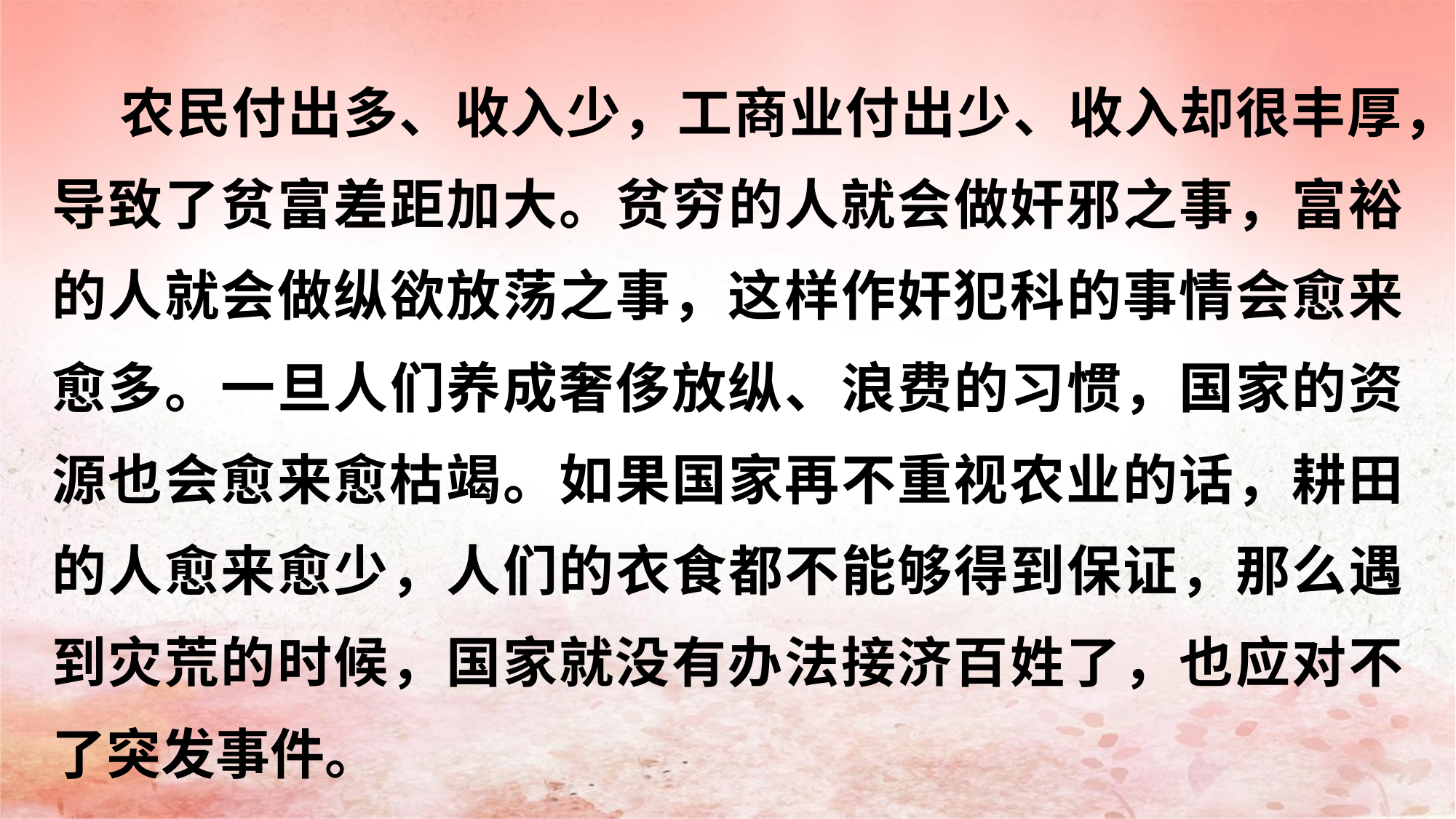

农民付出多、收入少，工商业付出少、收入却很丰厚，导致了贫富差距加大。贫穷的人就会做奸邪之事，富裕的人就会做纵欲放荡之事，这样作奸犯科的事情会愈来愈多。一旦人们养成奢侈放纵、浪费的习惯，国家的资源也会愈来愈枯竭。如果国家再不重视农业的话，耕田的人愈来愈少，人们的衣食都不能够得到保证，那么遇到灾荒的时候，国家就没有办法接济百姓了，也应对不了突发事件。